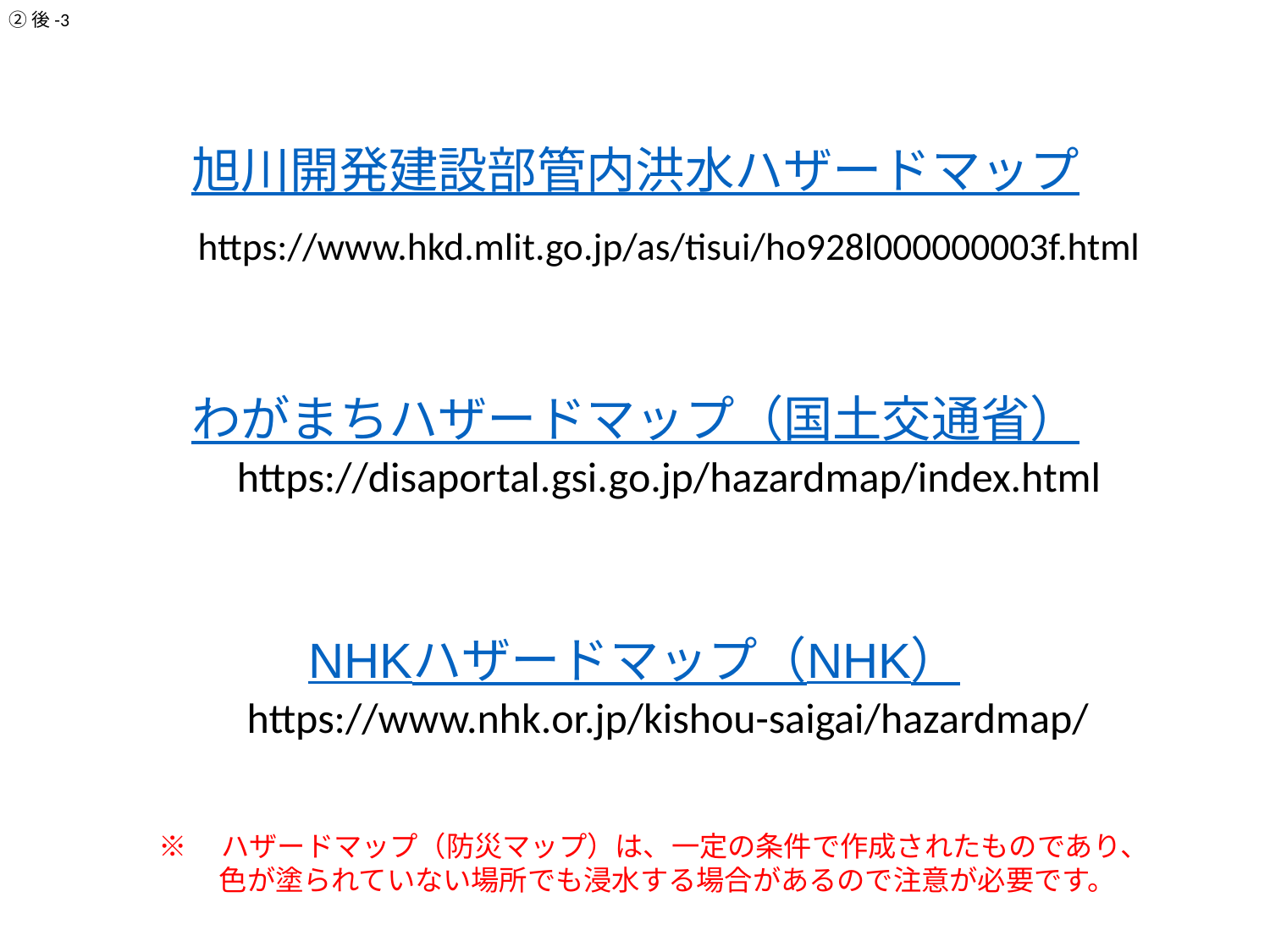

②後-3
旭川開発建設部管内洪水ハザードマップ
https://www.hkd.mlit.go.jp/as/tisui/ho928l000000003f.html
わがまちハザードマップ（国土交通省）
https://disaportal.gsi.go.jp/hazardmap/index.html
NHKハザードマップ（NHK）
https://www.nhk.or.jp/kishou-saigai/hazardmap/
※　ハザードマップ（防災マップ）は、一定の条件で作成されたものであり、
　色が塗られていない場所でも浸水する場合があるので注意が必要です。